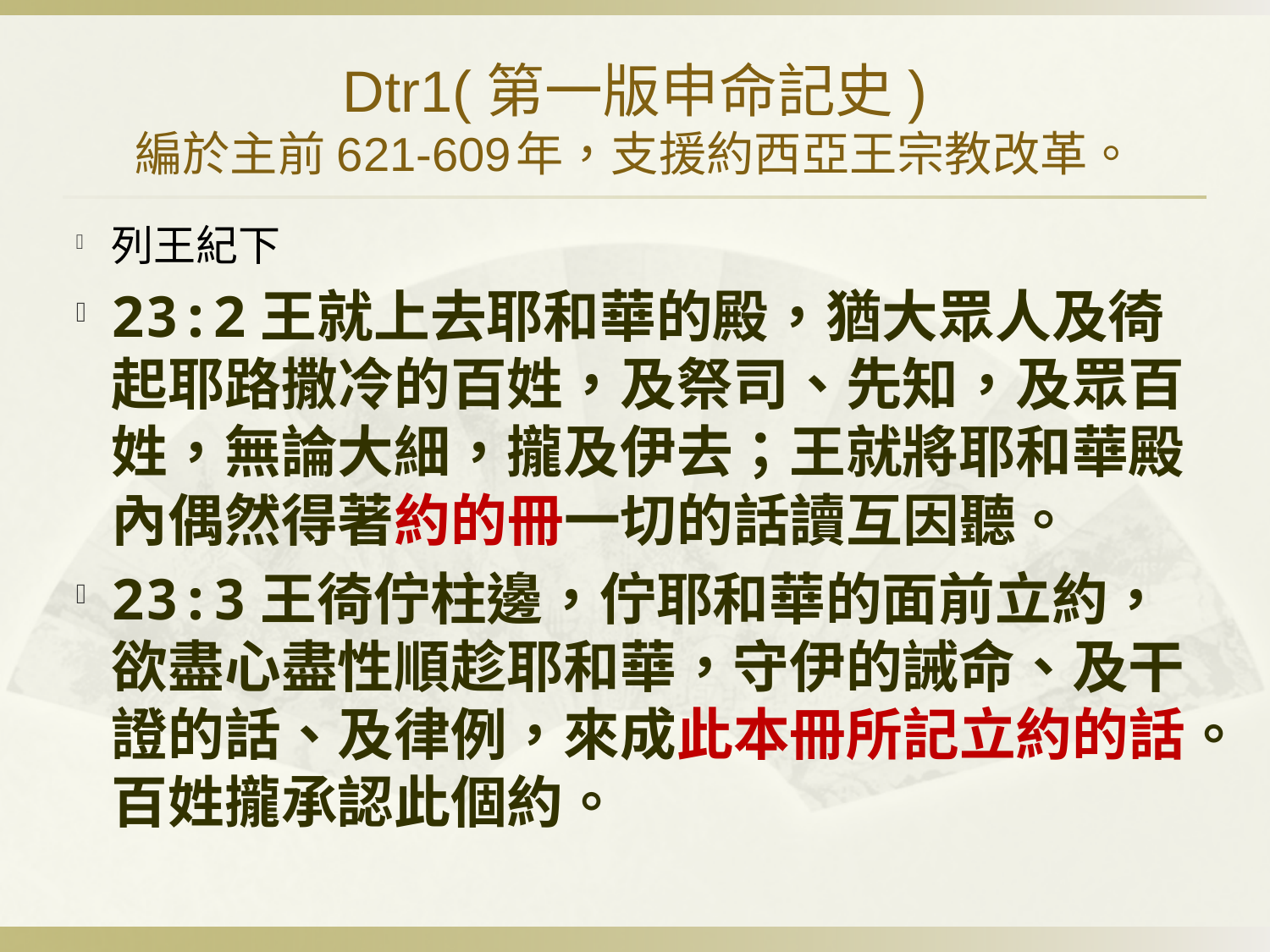

# Dtr1(第一版申命記史) 編於主前621-609	年，支援約西亞王宗教改革。
列王紀下
23:2王就上去耶和華的殿，猶大眾人及徛起耶路撒冷的百姓，及祭司、先知，及眾百姓，無論大細，攏及伊去；王就將耶和華殿內偶然得著約的冊一切的話讀互因聽。
23:3王徛佇柱邊，佇耶和華的面前立約，欲盡心盡性順趁耶和華，守伊的誡命、及干證的話、及律例，來成此本冊所記立約的話。百姓攏承認此個約。